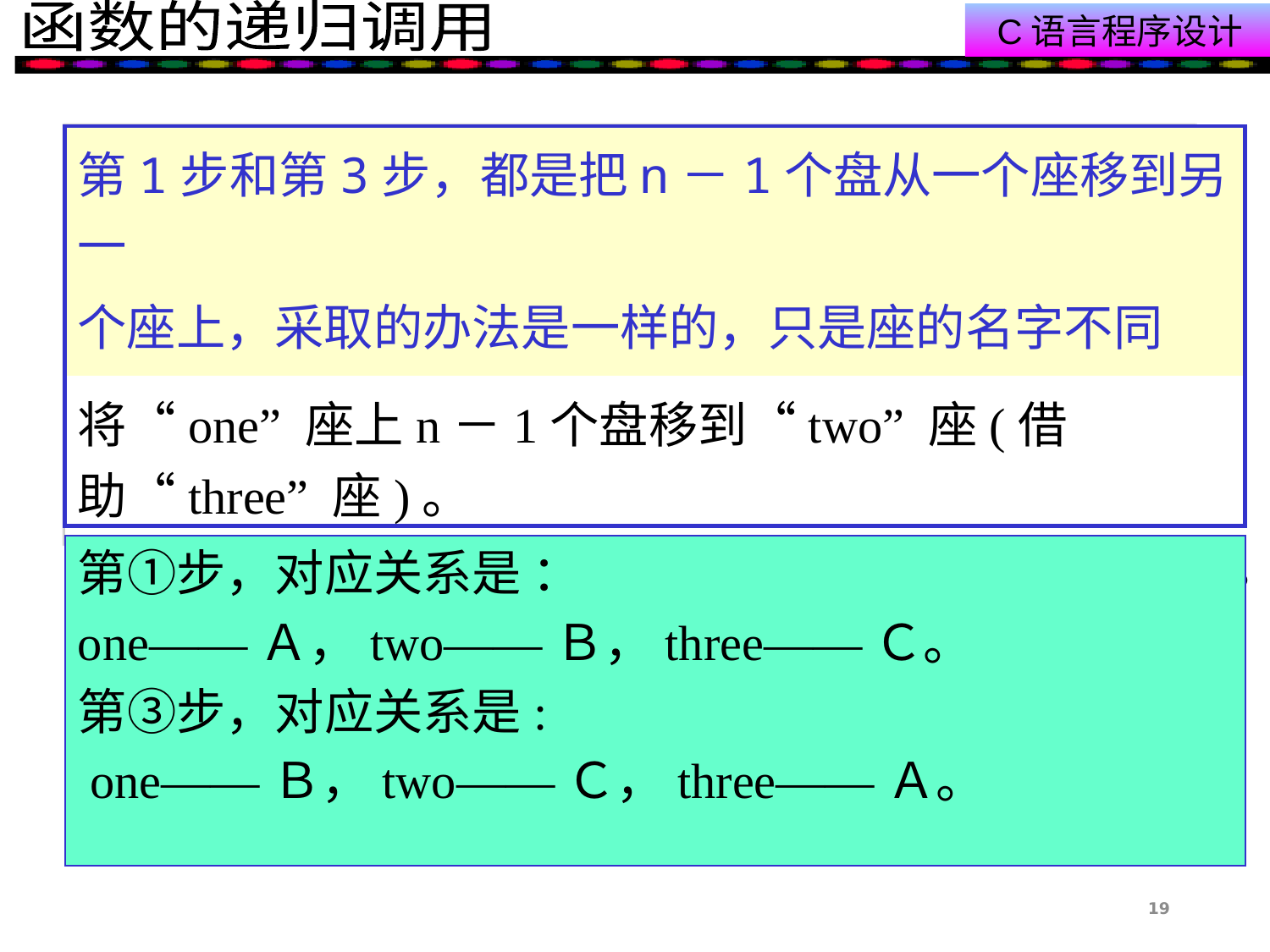

#
第1步和第3步，都是把n－1个盘从一个座移到另一
个座上，采取的办法是一样的，只是座的名字不同
而已。故可以将第1步和第3步表示为：

将“one” 座上n－1个盘移到“two” 座(借助“three” 座)。
只是one、two、three和Ａ、Ｂ、Ｃ的对应关系不同。
由上面的分析可知：将ｎ个盘子从Ａ座移到Ｃ座可以分解为以下3个步骤：
(1) 将Ａ座上n-1个盘子先移到Ｂ座上（借助Ｃ）；
(2) 将Ａ座上剩下的1个盘子移到Ｃ座上；
(3) 将Ｂ座上n-1个盘子移到Ｃ座上（借助Ａ）。

第①步，对应关系是 ：
one——Ａ，two——Ｂ，three——Ｃ。
第③步，对应关系是:
 one——Ｂ，two——Ｃ，three——Ａ。
19